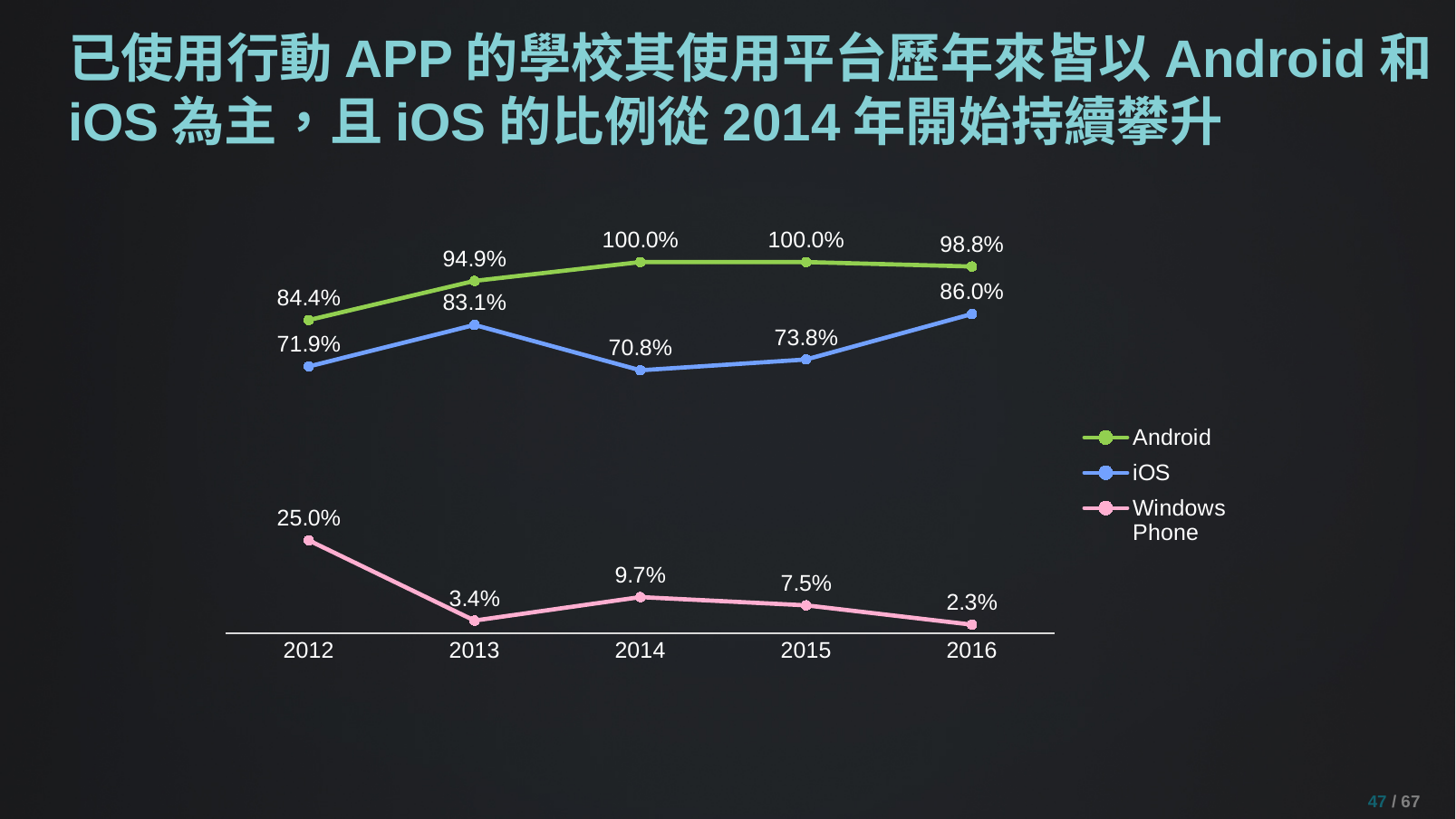

# 已使用行動APP的學校其使用平台歷年來皆以Android和iOS為主，且iOS的比例從2014年開始持續攀升

### Chart

| Category | Android | iOS | Windows Phone |
|---|---|---|---|
| 2012 | 0.84375 | 0.71875 | 0.25 |
| 2013 | 0.949152542372881 | 0.830508474576271 | 0.0338983050847458 |
| 2014 | 1.0 | 0.708333333333333 | 0.0972222222222222 |
| 2015 | 1.0 | 0.7375 | 0.075 |
| 2016 | 0.988 | 0.86 | 0.023 |